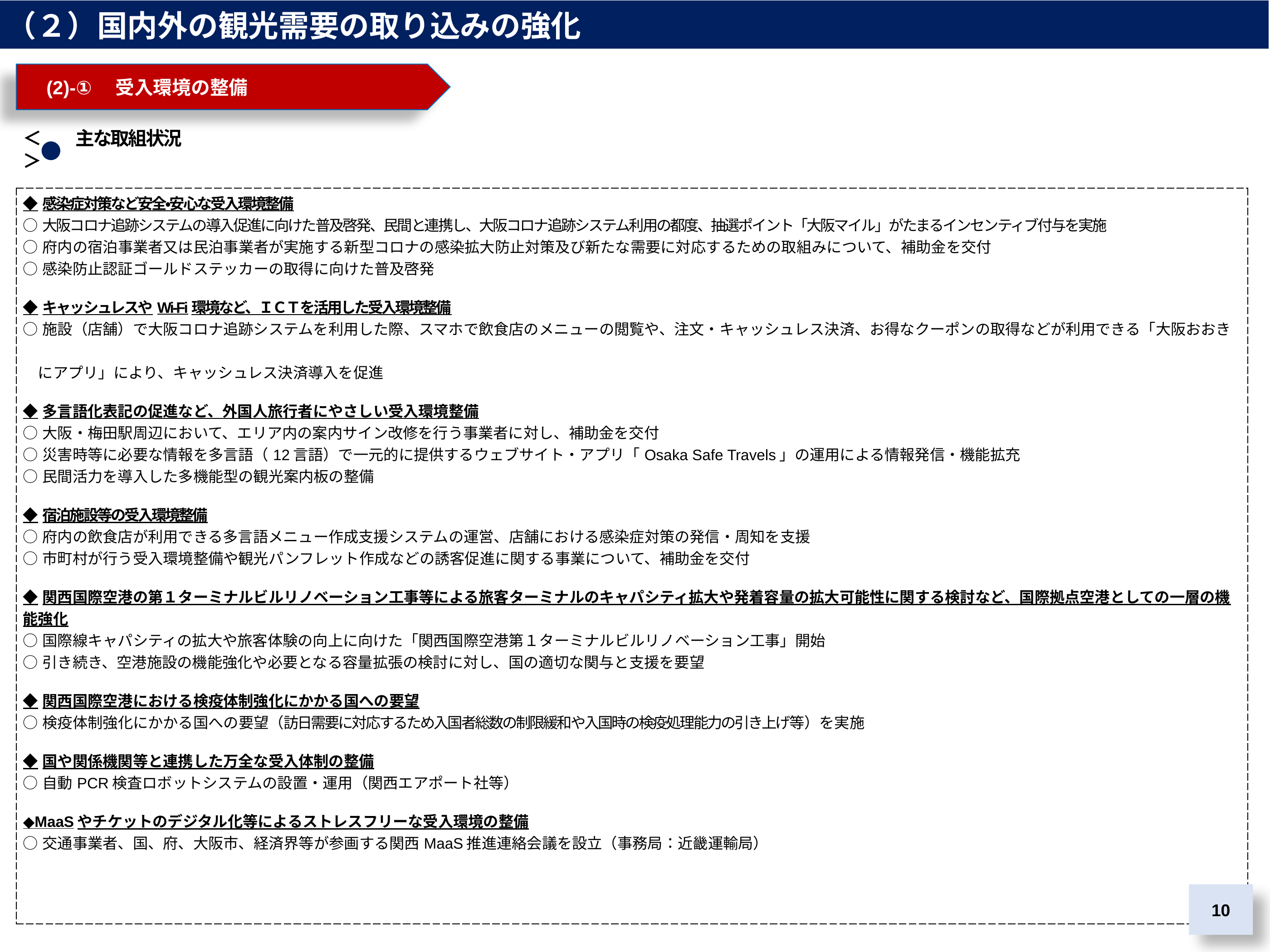

（２）国内外の観光需要の取り込みの強化
　(2)-①　受入環境の整備
＜　　主な取組状況＞

| ◆感染症対策など安全・安心な受入環境整備 ○大阪コロナ追跡システムの導入促進に向けた普及啓発、民間と連携し、大阪コロナ追跡システム利用の都度、抽選ポイント「大阪マイル」がたまるインセンティブ付与を実施 ○府内の宿泊事業者又は民泊事業者が実施する新型コロナの感染拡大防止対策及び新たな需要に対応するための取組みについて、補助金を交付 ○感染防止認証ゴールドステッカーの取得に向けた普及啓発 ◆キャッシュレスやWi-Fi環境など、ＩＣＴを活用した受入環境整備 ○施設（店舗）で大阪コロナ追跡システムを利用した際、スマホで飲食店のメニューの閲覧や、注文・キャッシュレス決済、お得なクーポンの取得などが利用できる「大阪おおき　 　にアプリ」により、キャッシュレス決済導入を促進 ◆多言語化表記の促進など、外国人旅行者にやさしい受入環境整備 ○大阪・梅田駅周辺において、エリア内の案内サイン改修を行う事業者に対し、補助金を交付 ○災害時等に必要な情報を多言語（12言語）で一元的に提供するウェブサイト・アプリ「Osaka Safe Travels」の運用による情報発信・機能拡充 ○民間活力を導入した多機能型の観光案内板の整備 ◆宿泊施設等の受入環境整備 ○府内の飲食店が利用できる多言語メニュー作成支援システムの運営、店舗における感染症対策の発信・周知を支援 ○市町村が行う受入環境整備や観光パンフレット作成などの誘客促進に関する事業について、補助金を交付 ◆関西国際空港の第１ターミナルビルリノベーション工事等による旅客ターミナルのキャパシティ拡大や発着容量の拡大可能性に関する検討など、国際拠点空港としての一層の機能強化 ○国際線キャパシティの拡大や旅客体験の向上に向けた「関西国際空港第１ターミナルビルリノベーション工事」開始 ○引き続き、空港施設の機能強化や必要となる容量拡張の検討に対し、国の適切な関与と支援を要望 ◆関西国際空港における検疫体制強化にかかる国への要望 ○検疫体制強化にかかる国への要望（訪日需要に対応するため入国者総数の制限緩和や入国時の検疫処理能力の引き上げ等）を実施 ◆国や関係機関等と連携した万全な受入体制の整備 ○自動PCR検査ロボットシステムの設置・運用（関西エアポート社等） ◆MaaSやチケットのデジタル化等によるストレスフリーな受入環境の整備 ○交通事業者、国、府、大阪市、経済界等が参画する関西MaaS推進連絡会議を設立（事務局：近畿運輸局） |
| --- |
10